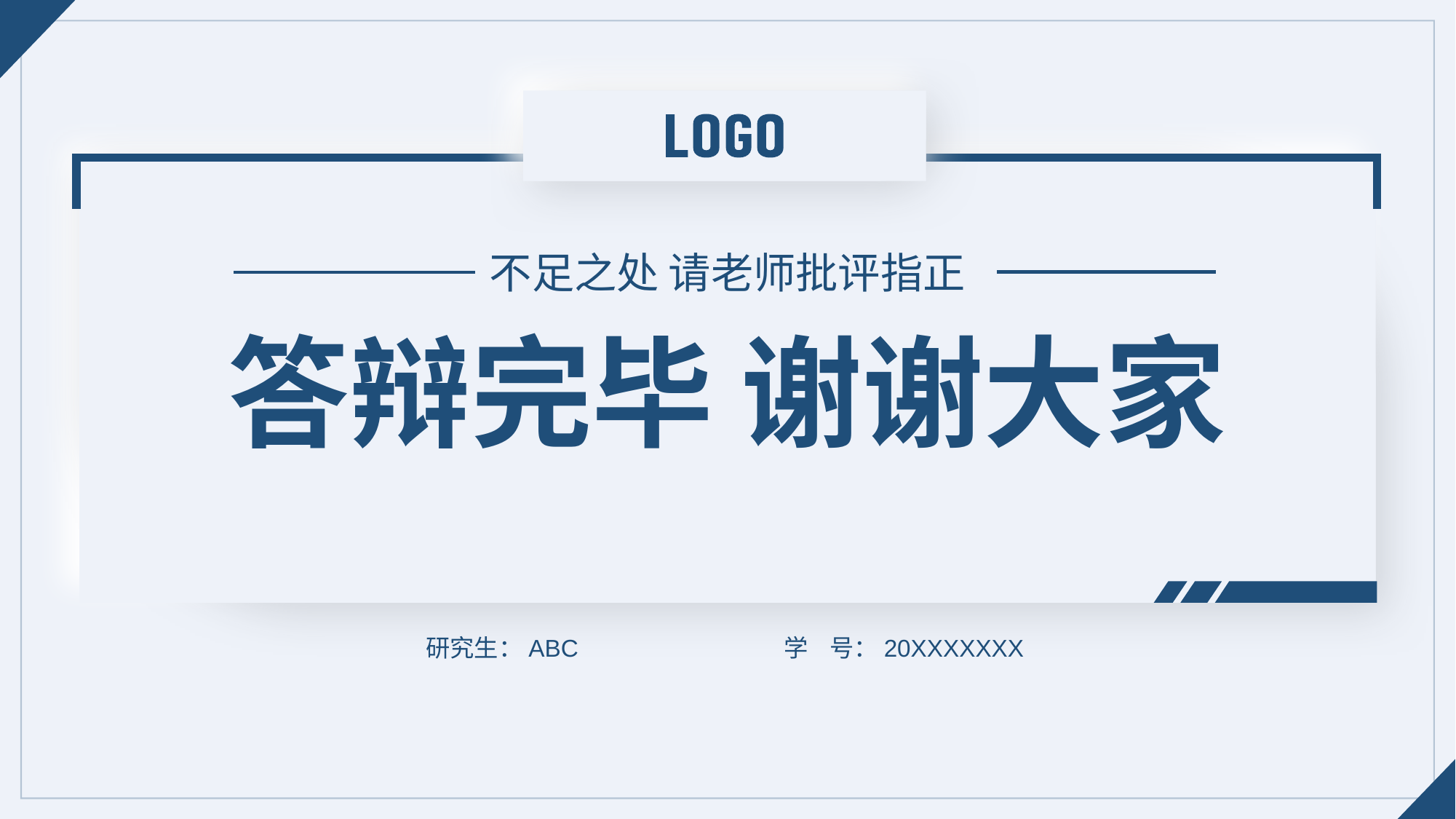

不足之处 请老师批评指正
答辩完毕 谢谢大家

研究生：ABC
学    号：20XXXXXXX